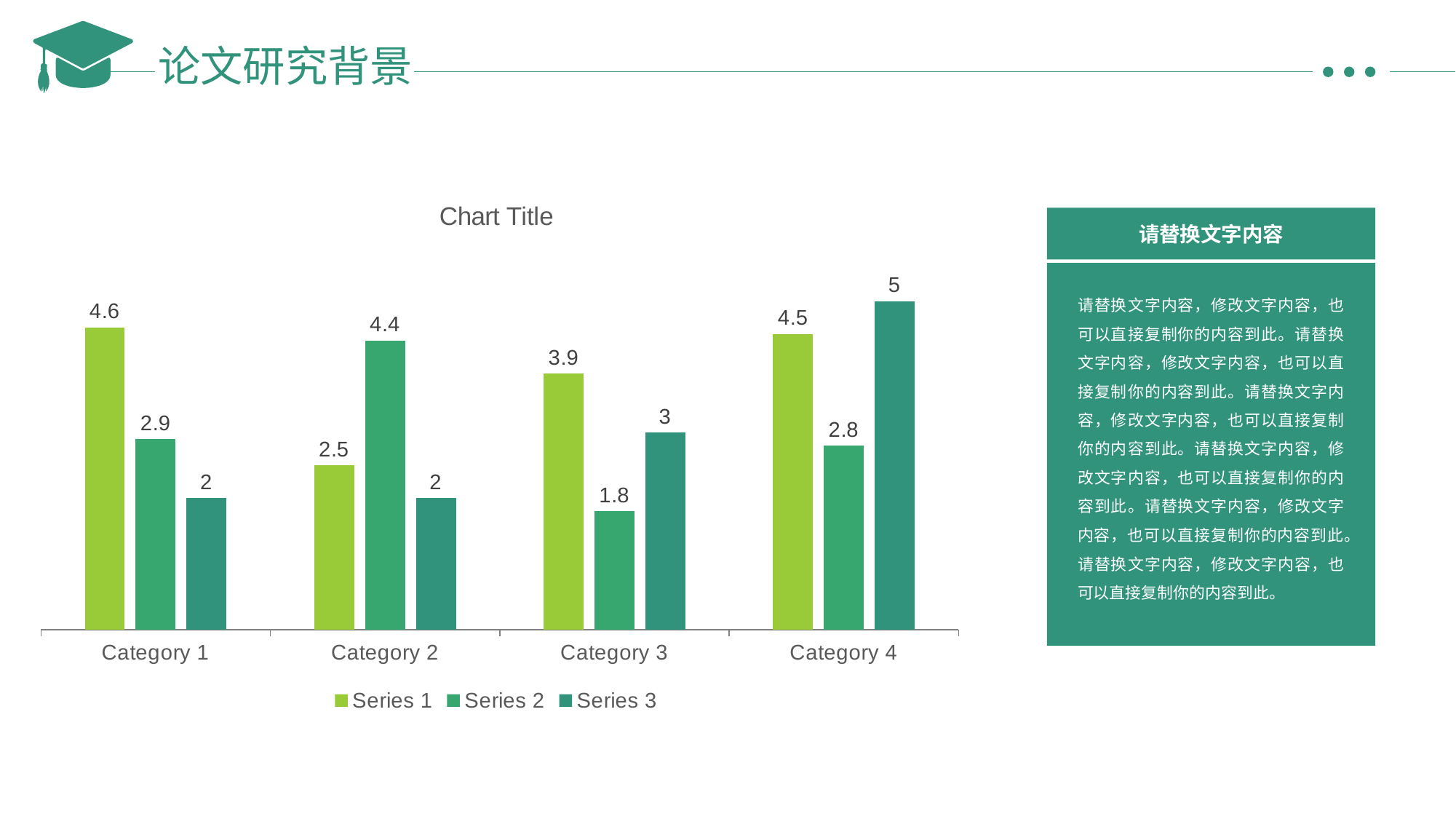

论文研究背景

### Chart:

| Category | Series 1 | Series 2 | Series 3 |
|---|---|---|---|
| Category 1 | 4.6 | 2.9 | 2.0 |
| Category 2 | 2.5 | 4.4 | 2.0 |
| Category 3 | 3.9 | 1.8 | 3.0 |
| Category 4 | 4.5 | 2.8 | 5.0 |
请替换文字内容

请替换文字内容，修改文字内容，也可以直接复制你的内容到此。请替换文字内容，修改文字内容，也可以直接复制你的内容到此。请替换文字内容，修改文字内容，也可以直接复制你的内容到此。请替换文字内容，修改文字内容，也可以直接复制你的内容到此。请替换文字内容，修改文字内容，也可以直接复制你的内容到此。请替换文字内容，修改文字内容，也可以直接复制你的内容到此。